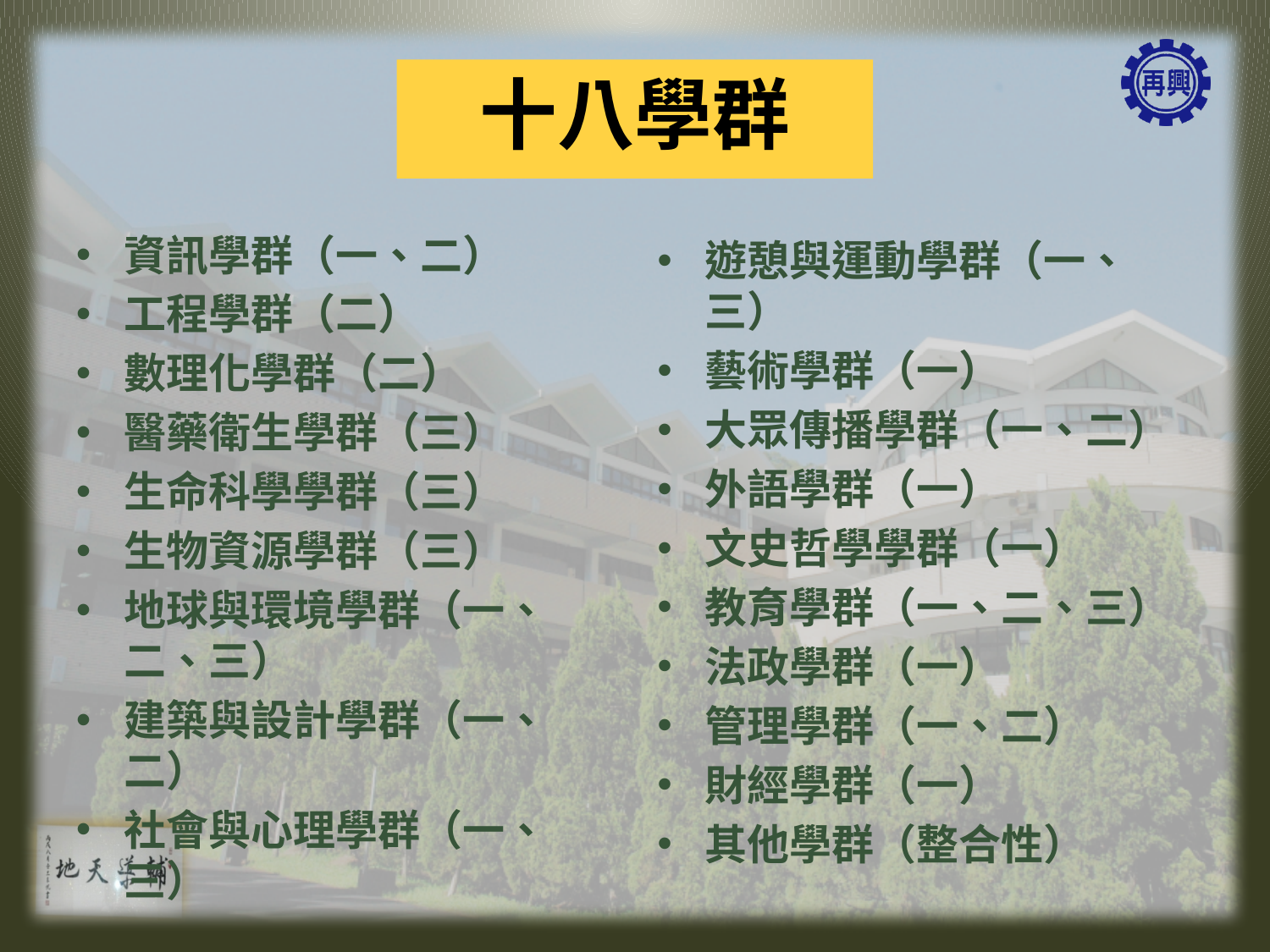

# 十八學群
資訊學群（一、二）
工程學群（二）
數理化學群（二）
醫藥衛生學群（三）
生命科學學群（三）
生物資源學群（三）
地球與環境學群（一、二、三）
建築與設計學群（一、二）
社會與心理學群（一、三）
遊憩與運動學群（一、三）
藝術學群（一）
大眾傳播學群（一、二）
外語學群（一）
文史哲學學群（一）
教育學群（一、二、三）
法政學群（一）
管理學群（一、二）
財經學群（一）
其他學群（整合性）